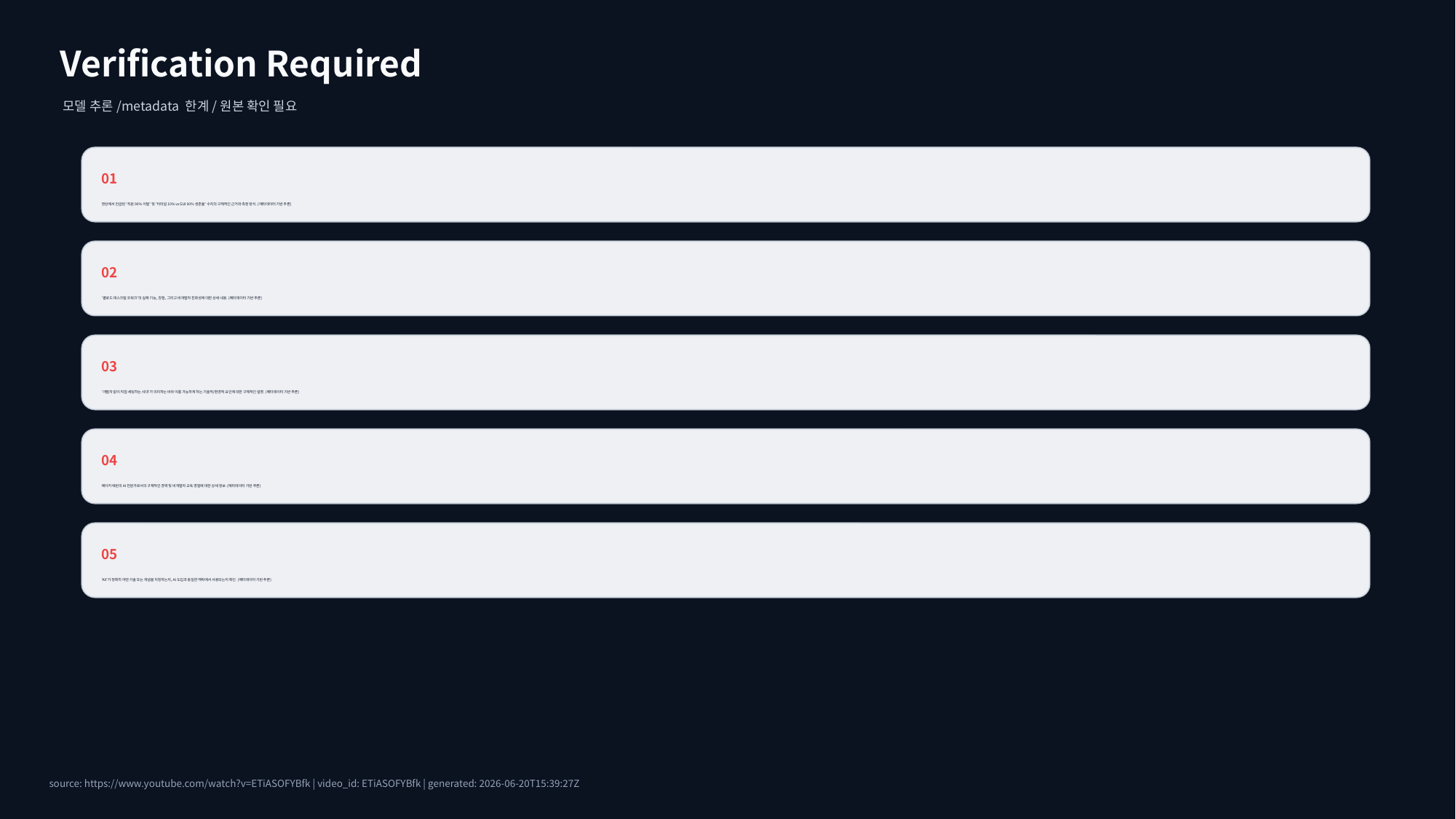

Verification Required
모델 추론/metadata 한계/원본 확인 필요

01
영상에서 언급된 '직원 90% 이탈' 및 '터미널 10% vs GUI 90% 생존율' 수치의 구체적인 근거와 측정 방식. (메타데이터 기반 추론)

02
'클로드 데스크탑 코워크'의 실제 기능, 장점, 그리고 비개발자 친화성에 대한 상세 내용. (메타데이터 기반 추론)

03
'개발자 없이 직접 세팅하는 시대'가 의미하는 바와 이를 가능하게 하는 기술적/환경적 요인에 대한 구체적인 설명. (메타데이터 기반 추론)

04
메이커 에반의 AI 전문가로서의 구체적인 경력 및 비개발자 교육 경험에 대한 상세 정보. (메타데이터 기반 추론)

05
'AX'가 정확히 어떤 기술 또는 개념을 지칭하는지, AI 도입과 동일한 맥락에서 사용되는지 확인. (메타데이터 기반 추론)
source: https://www.youtube.com/watch?v=ETiASOFYBfk | video_id: ETiASOFYBfk | generated: 2026-06-20T15:39:27Z